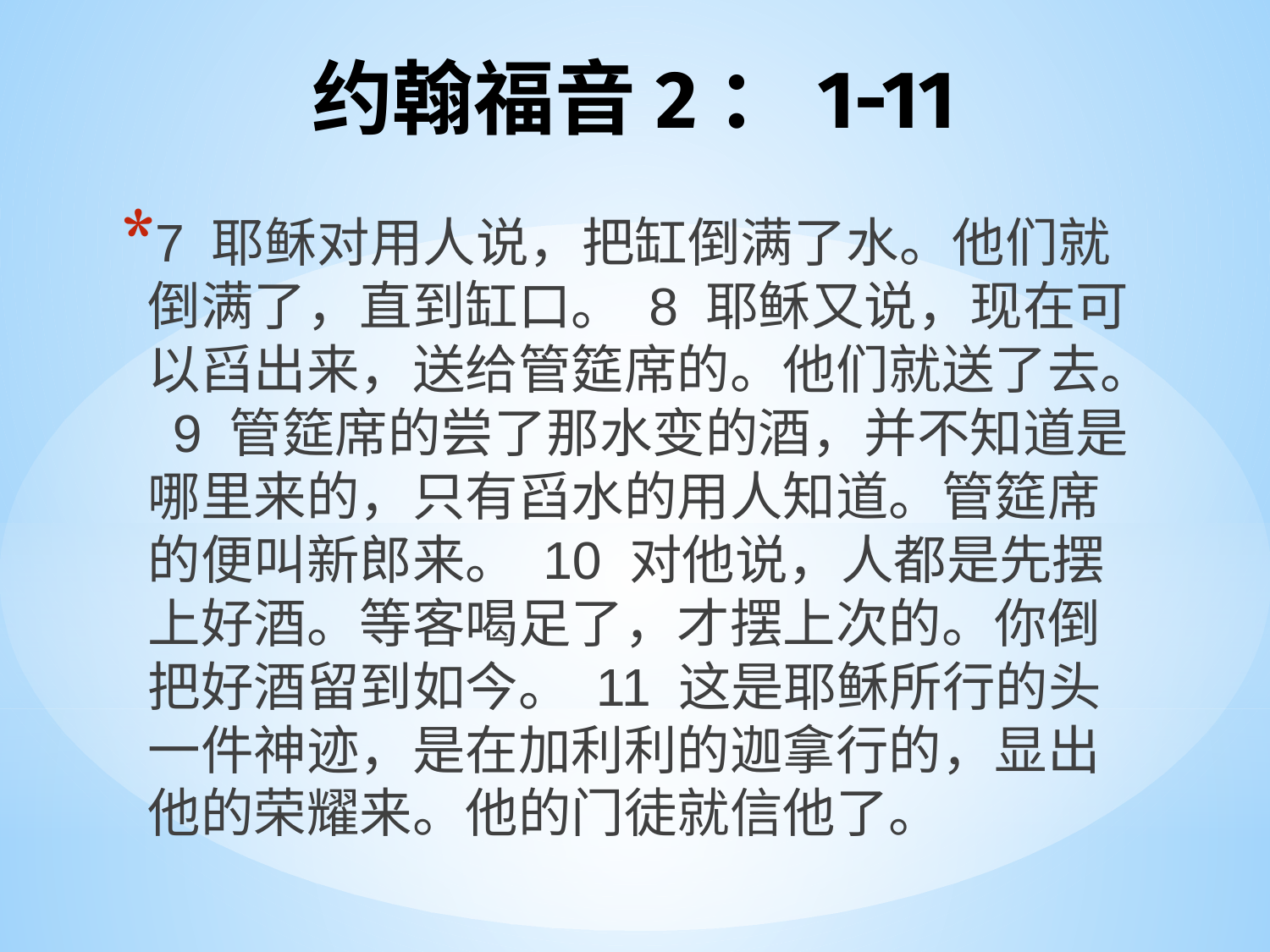

# 约翰福音2：1-11
7 耶稣对用人说，把缸倒满了水。他们就倒满了，直到缸口。 8 耶稣又说，现在可以舀出来，送给管筵席的。他们就送了去。 9 管筵席的尝了那水变的酒，并不知道是哪里来的，只有舀水的用人知道。管筵席的便叫新郎来。 10 对他说，人都是先摆上好酒。等客喝足了，才摆上次的。你倒把好酒留到如今。 11 这是耶稣所行的头一件神迹，是在加利利的迦拿行的，显出他的荣耀来。他的门徒就信他了。